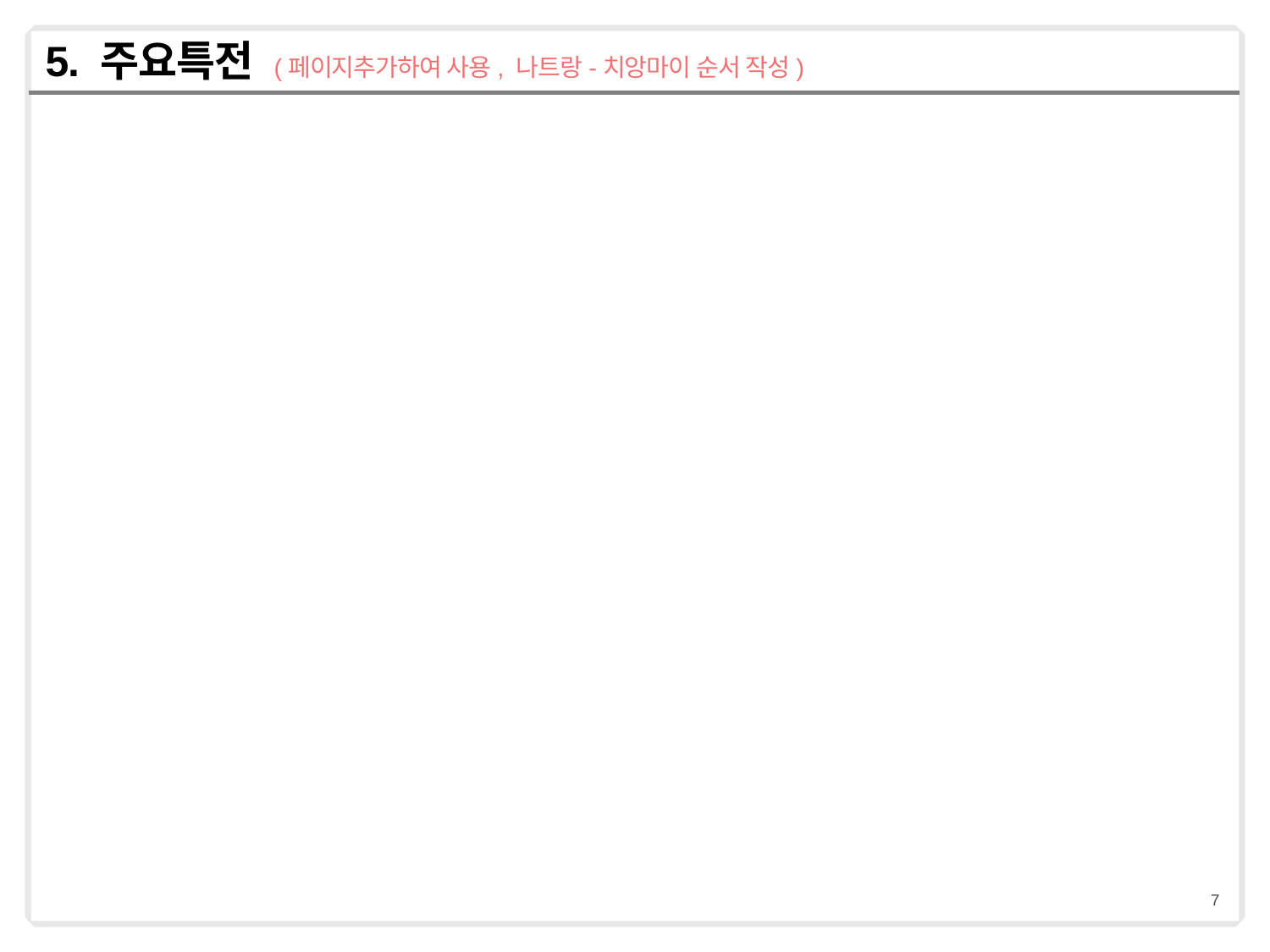

# 5. 주요특전 (페이지추가하여 사용, 나트랑-치앙마이 순서 작성)